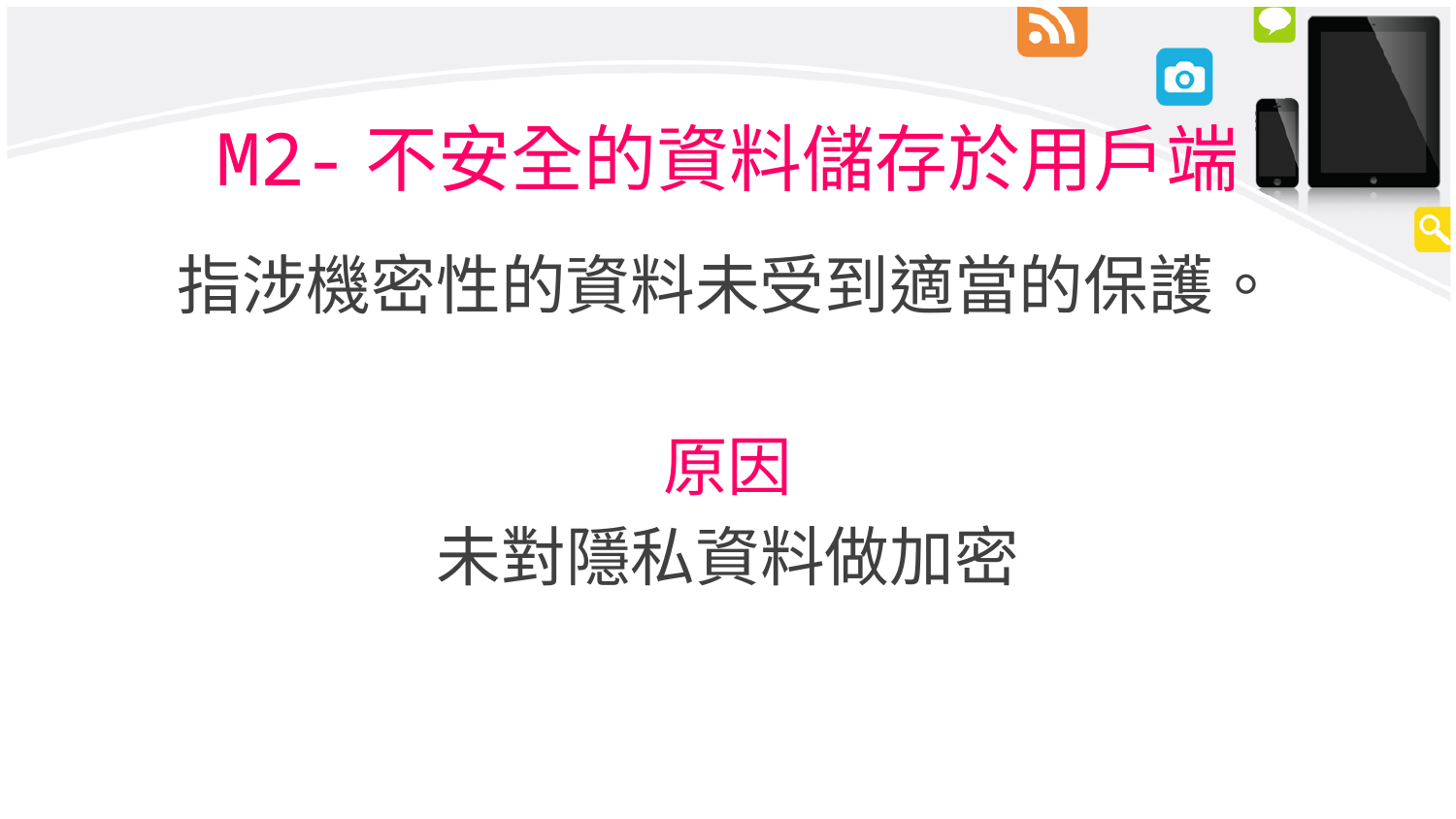

# M2-不安全的資料儲存於用戶端
指涉機密性的資料未受到適當的保護。

原因
未對隱私資料做加密